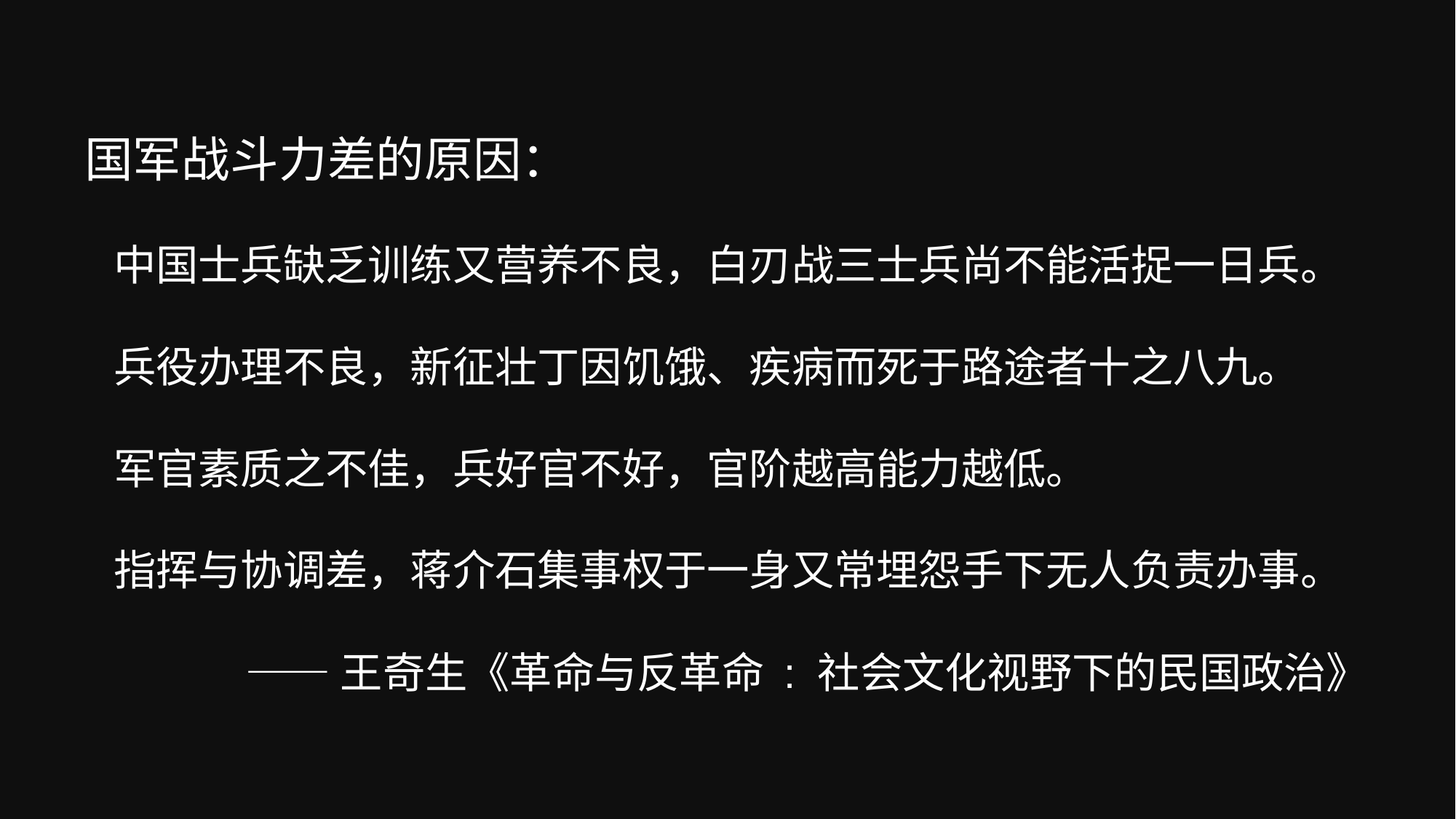

国军战斗力差的原因：
  中国士兵缺乏训练又营养不良，白刃战三士兵尚不能活捉一日兵。
  兵役办理不良，新征壮丁因饥饿、疾病而死于路途者十之八九。
  军官素质之不佳，兵好官不好，官阶越高能力越低。
  指挥与协调差，蒋介石集事权于一身又常埋怨手下无人负责办事。
——王奇生《革命与反革命 : 社会文化视野下的民国政治》